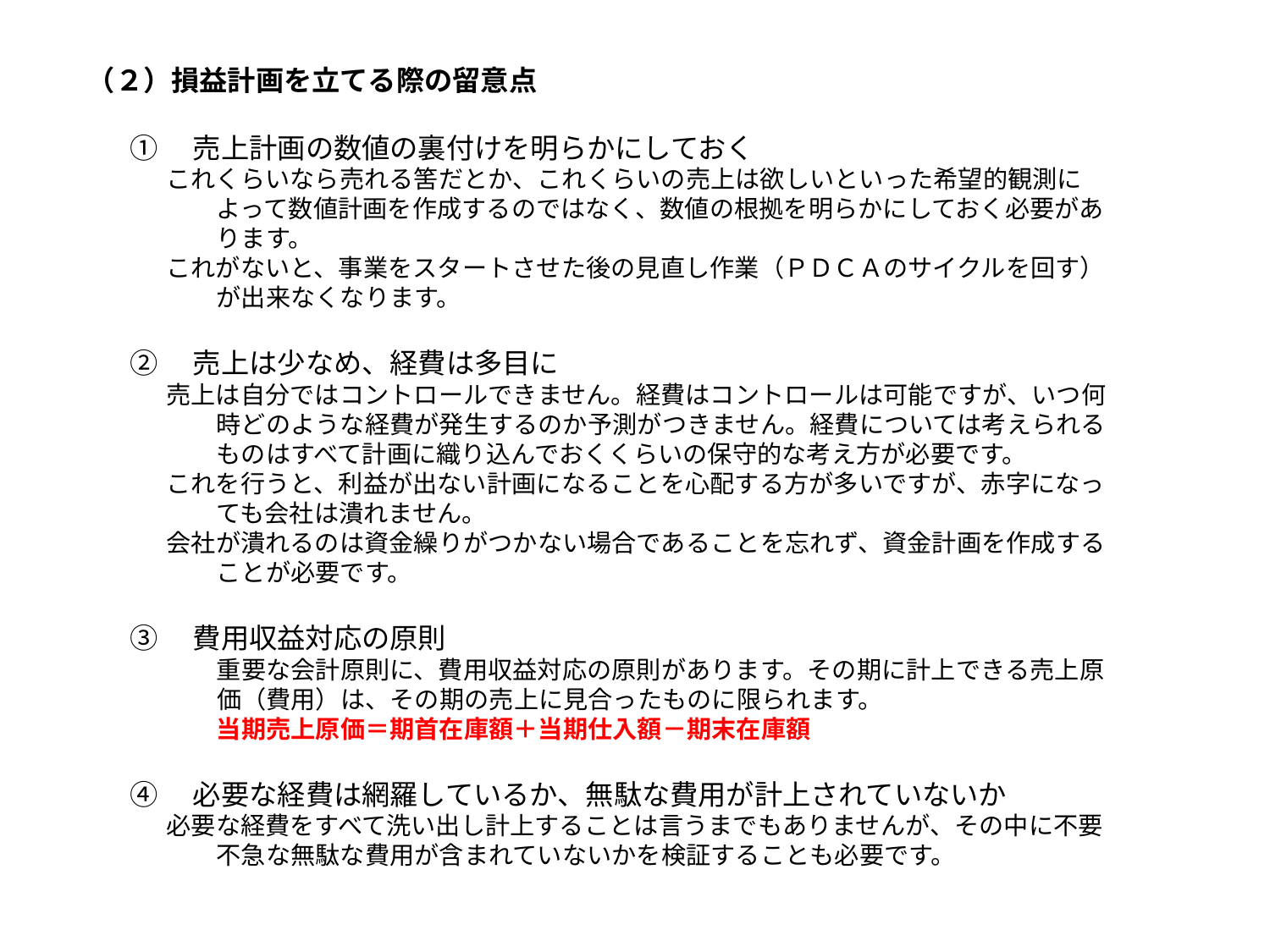

（２）損益計画を立てる際の留意点

①　売上計画の数値の裏付けを明らかにしておく
これくらいなら売れる筈だとか、これくらいの売上は欲しいといった希望的観測によって数値計画を作成するのではなく、数値の根拠を明らかにしておく必要があります。
これがないと、事業をスタートさせた後の見直し作業（ＰＤＣＡのサイクルを回す）が出来なくなります。

②　売上は少なめ、経費は多目に
売上は自分ではコントロールできません。経費はコントロールは可能ですが、いつ何時どのような経費が発生するのか予測がつきません。経費については考えられるものはすべて計画に織り込んでおくくらいの保守的な考え方が必要です。
これを行うと、利益が出ない計画になることを心配する方が多いですが、赤字になっても会社は潰れません。
会社が潰れるのは資金繰りがつかない場合であることを忘れず、資金計画を作成することが必要です。

③　費用収益対応の原則
重要な会計原則に、費用収益対応の原則があります。その期に計上できる売上原価（費用）は、その期の売上に見合ったものに限られます。
当期売上原価＝期首在庫額＋当期仕入額－期末在庫額

④　必要な経費は網羅しているか、無駄な費用が計上されていないか
必要な経費をすべて洗い出し計上することは言うまでもありませんが、その中に不要不急な無駄な費用が含まれていないかを検証することも必要です。